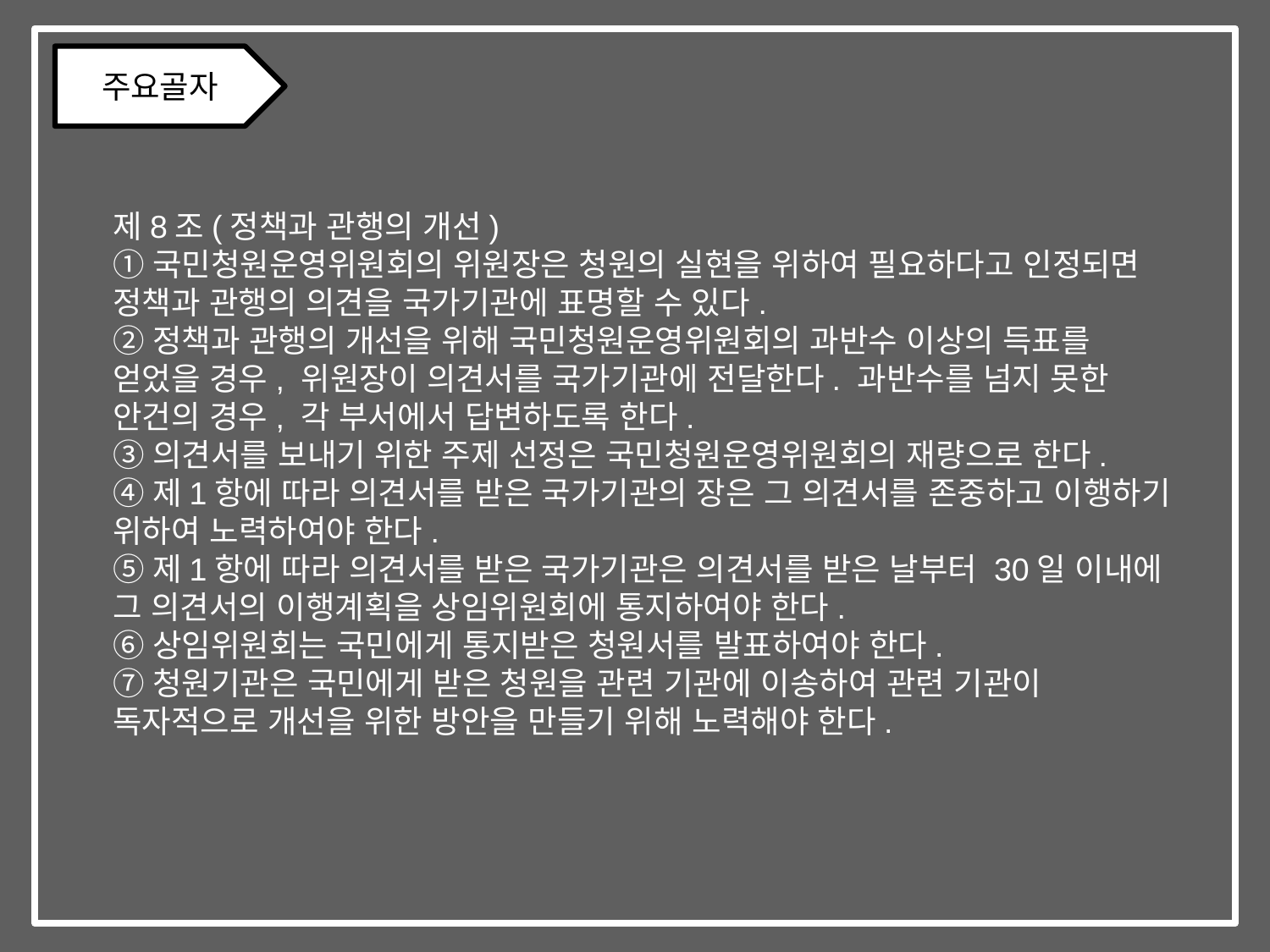

주요골자
제8조(정책과 관행의 개선)
①국민청원운영위원회의 위원장은 청원의 실현을 위하여 필요하다고 인정되면
정책과 관행의 의견을 국가기관에 표명할 수 있다.
②정책과 관행의 개선을 위해 국민청원운영위원회의 과반수 이상의 득표를
얻었을 경우, 위원장이 의견서를 국가기관에 전달한다. 과반수를 넘지 못한
안건의 경우, 각 부서에서 답변하도록 한다.
③의견서를 보내기 위한 주제 선정은 국민청원운영위원회의 재량으로 한다.
④제1항에 따라 의견서를 받은 국가기관의 장은 그 의견서를 존중하고 이행하기
위하여 노력하여야 한다.
⑤제1항에 따라 의견서를 받은 국가기관은 의견서를 받은 날부터 30일 이내에
그 의견서의 이행계획을 상임위원회에 통지하여야 한다.
⑥상임위원회는 국민에게 통지받은 청원서를 발표하여야 한다.
⑦청원기관은 국민에게 받은 청원을 관련 기관에 이송하여 관련 기관이
독자적으로 개선을 위한 방안을 만들기 위해 노력해야 한다.